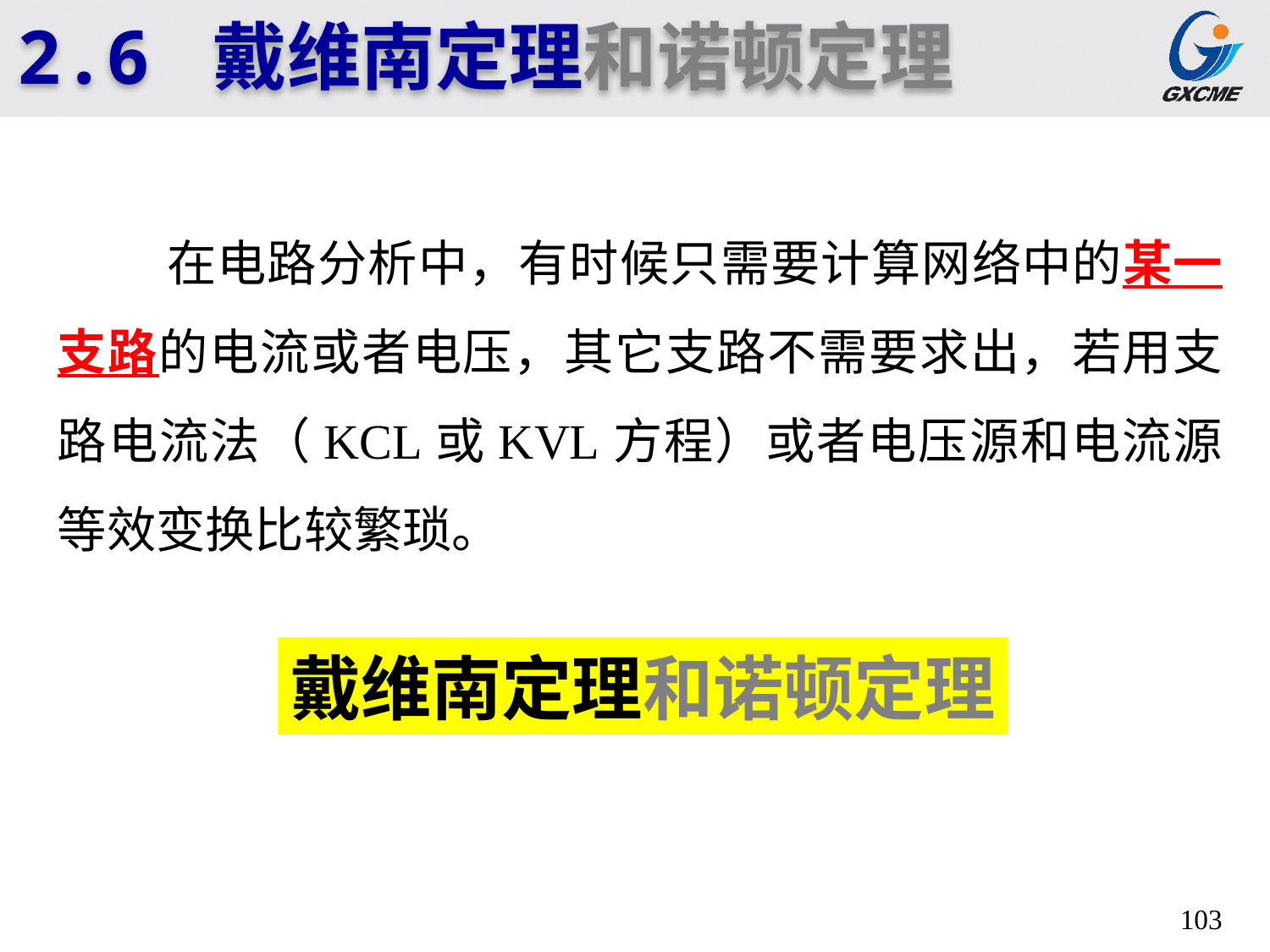

2.6 戴维南定理和诺顿定理
        在电路分析中，有时候只需要计算网络中的某一支路的电流或者电压，其它支路不需要求出，若用支路电流法（KCL或KVL方程）或者电压源和电流源等效变换比较繁琐。
戴维南定理和诺顿定理
103